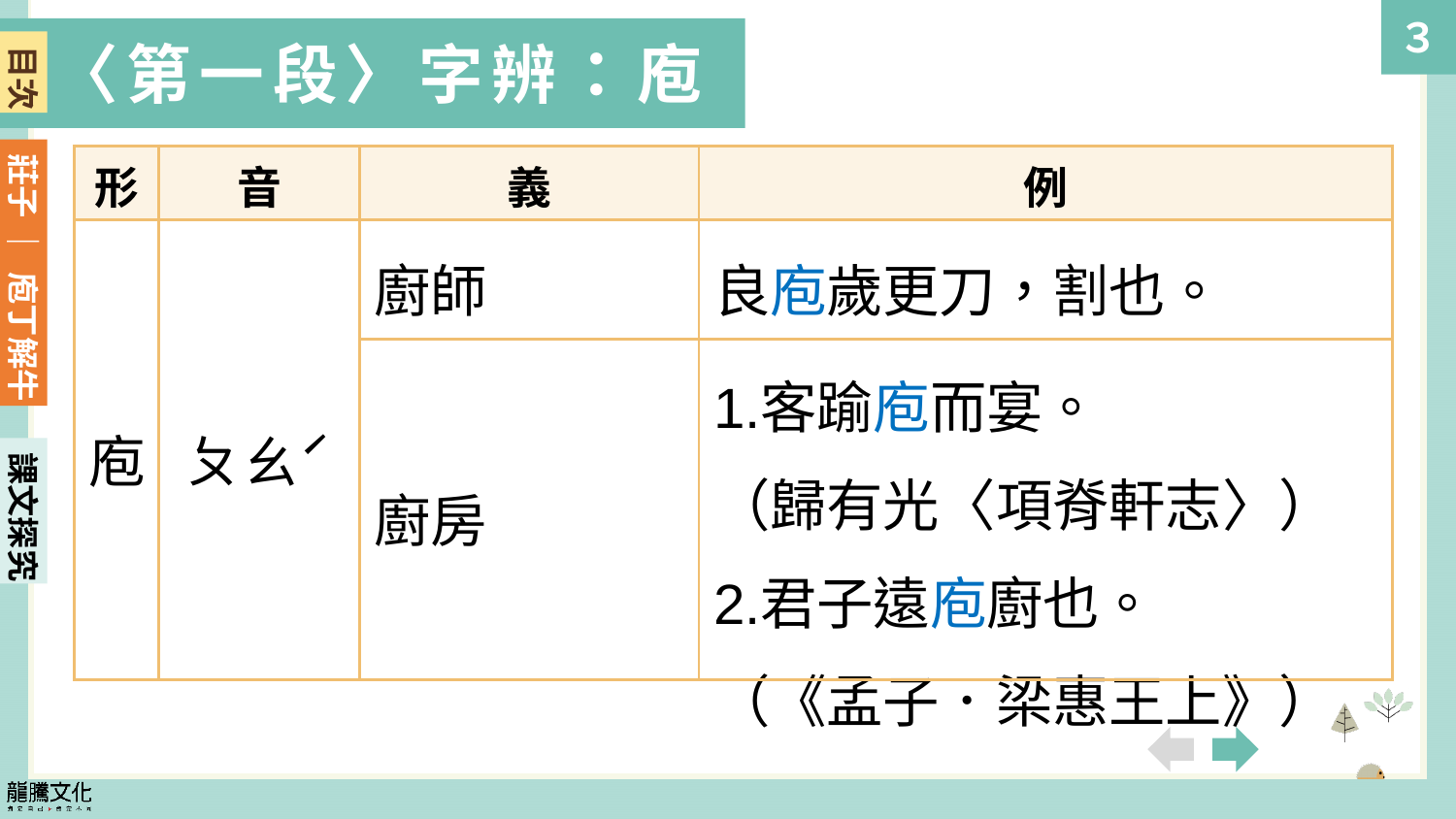

〈第一段〉字辨：庖
目次
| 形 | 音 | 義 | 例 |
| --- | --- | --- | --- |
| 庖 | ㄆㄠˊ | 廚師 | 良庖歲更刀，割也。 |
|  |  | 廚房 | 客踰庖而宴。 （歸有光〈項脊軒志〉） 君子遠庖廚也。 （《孟子．梁惠王上》） |